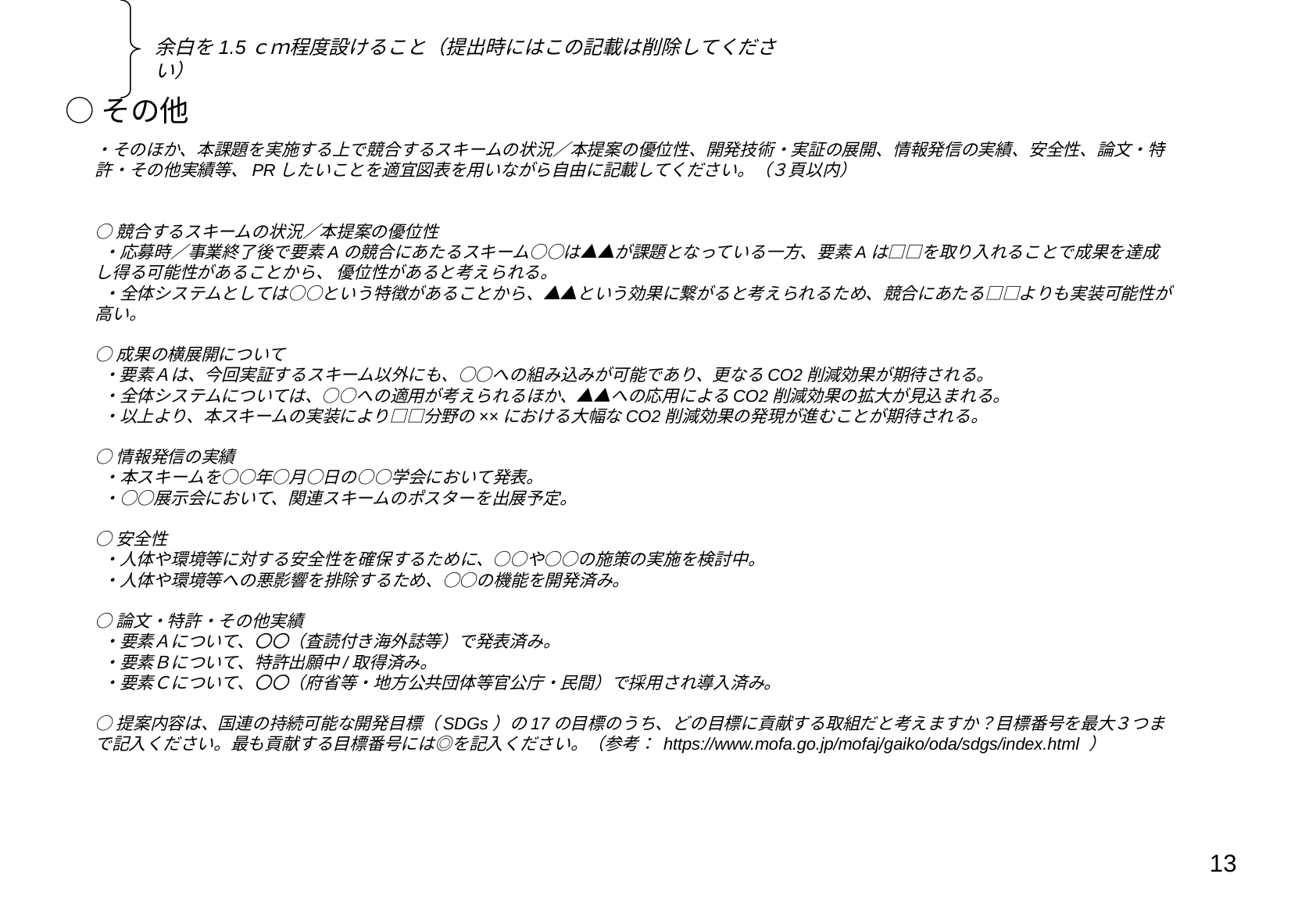

余白を1.5ｃｍ程度設けること（提出時にはこの記載は削除してください）
○その他
・そのほか、本課題を実施する上で競合するスキームの状況／本提案の優位性、開発技術・実証の展開、情報発信の実績、安全性、論文・特許・その他実績等、PRしたいことを適宜図表を用いながら自由に記載してください。（３頁以内）

○競合するスキームの状況／本提案の優位性
 ・応募時／事業終了後で要素Aの競合にあたるスキーム○○は▲▲が課題となっている一方、要素Aは□□を取り入れることで成果を達成し得る可能性があることから、 優位性があると考えられる。
 ・全体システムとしては○○という特徴があることから、▲▲という効果に繋がると考えられるため、競合にあたる□□よりも実装可能性が高い。

○成果の横展開について
 ・要素Ａは、今回実証するスキーム以外にも、○○への組み込みが可能であり、更なるCO2削減効果が期待される。
 ・全体システムについては、○○への適用が考えられるほか、▲▲への応用によるCO2削減効果の拡大が見込まれる。
 ・以上より、本スキームの実装により□□分野の××における大幅なCO2削減効果の発現が進むことが期待される。

○情報発信の実績
 ・本スキームを○○年○月○日の○○学会において発表。
 ・○○展示会において、関連スキームのポスターを出展予定。

○安全性
 ・人体や環境等に対する安全性を確保するために、○○や○○の施策の実施を検討中。
 ・人体や環境等への悪影響を排除するため、○○の機能を開発済み。

○論文・特許・その他実績
 ・要素Ａについて、〇〇（査読付き海外誌等）で発表済み。
 ・要素Ｂについて、特許出願中/取得済み。
 ・要素Ｃについて、〇〇（府省等・地方公共団体等官公庁・民間）で採用され導入済み。

○提案内容は、国連の持続可能な開発目標（SDGs）の17の目標のうち、どの目標に貢献する取組だと考えますか？目標番号を最大３つまで記入ください。最も貢献する目標番号には◎を記入ください。（参考： https://www.mofa.go.jp/mofaj/gaiko/oda/sdgs/index.html ）
13